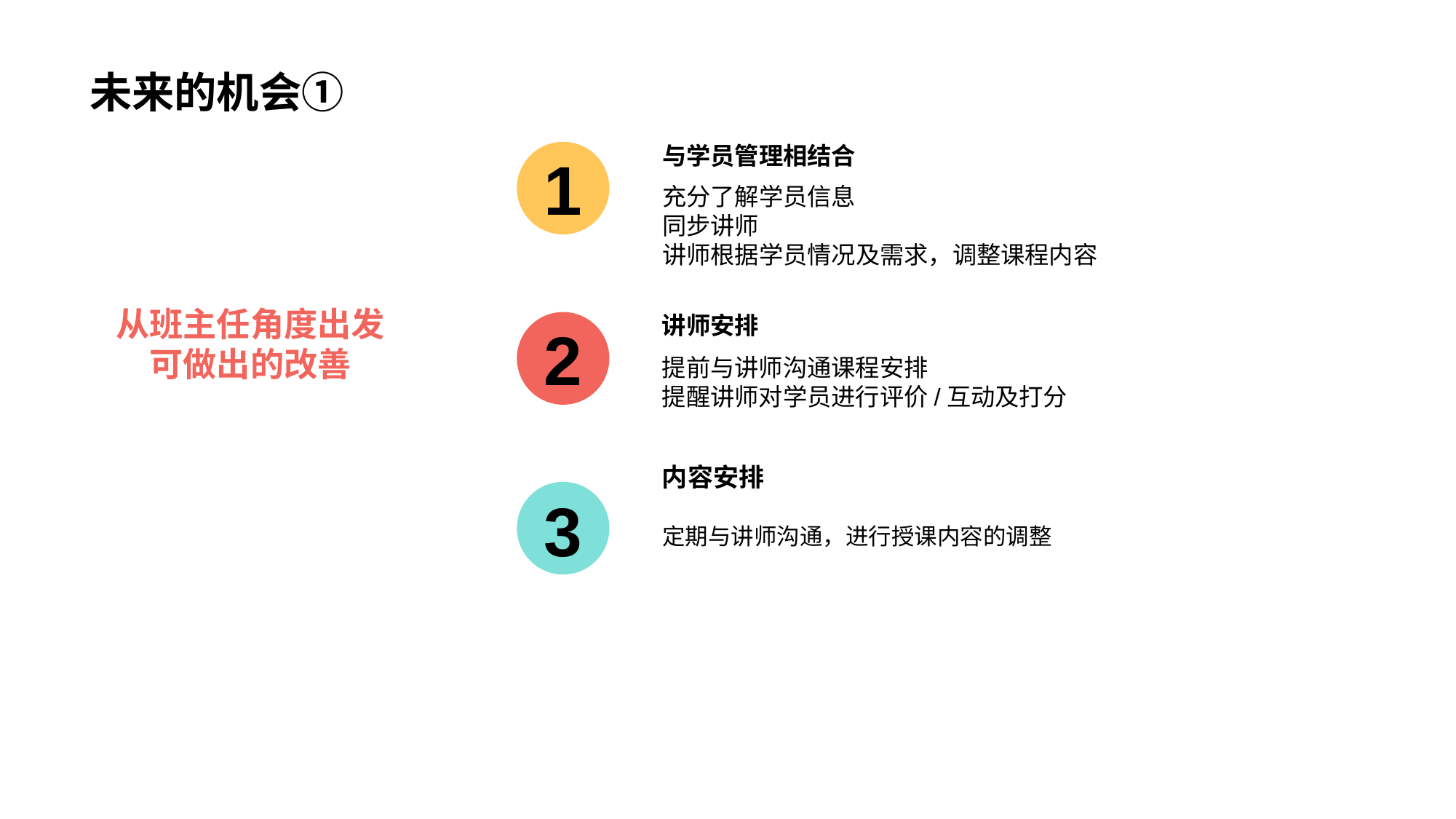

未来的机会①
与学员管理相结合

1
充分了解学员信息
同步讲师
讲师根据学员情况及需求，调整课程内容
讲师安排
从班主任角度出发
可做出的改善

2
提前与讲师沟通课程安排
提醒讲师对学员进行评价/互动及打分
内容安排

3
定期与讲师沟通，进行授课内容的调整